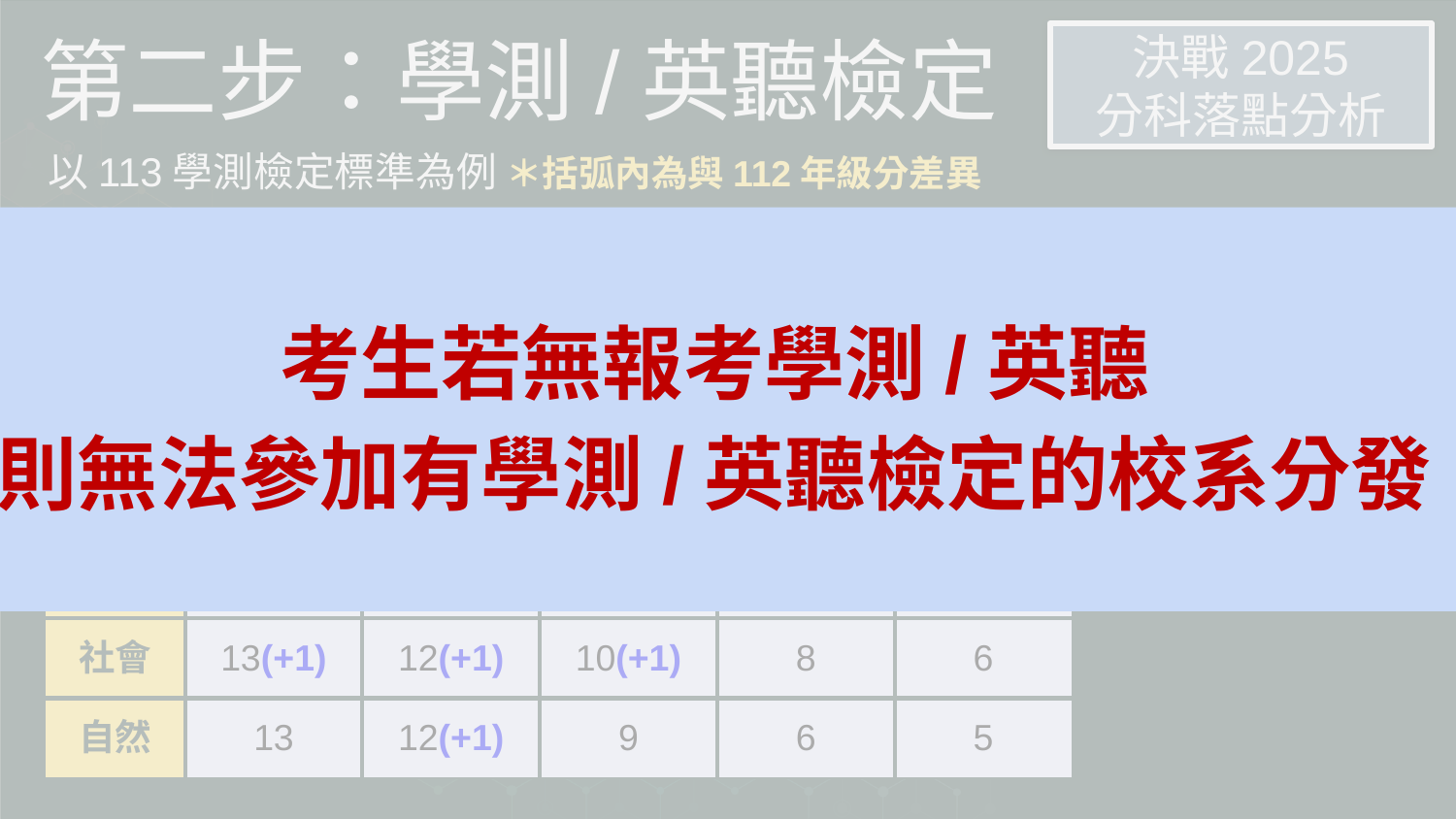

# 第二步：學測/英聽檢定

決戰2025
分科落點分析
以113學測檢定標準為例 ＊括弧內為與112年級分差異
考生若無報考學測/英聽
則無法參加有學測/英聽檢定的校系分發
|  | 頂標 | 前標 | 均標 | 後標 | 底標 |
| --- | --- | --- | --- | --- | --- |
| 國文 | 13 | 12 | 11 | 9 | 8 |
| 英文 | 13 | 11 | 8 | 5 | 3(-1) |
| 數學A | 12(+1) | 10(+1) | 7 | 5 | 3(-1) |
| 數學B | 12 | 9(-1) | 6(-1) | 4 | 3 |
| 社會 | 13(+1) | 12(+1) | 10(+1) | 8 | 6 |
| 自然 | 13 | 12(+1) | 9 | 6 | 5 |